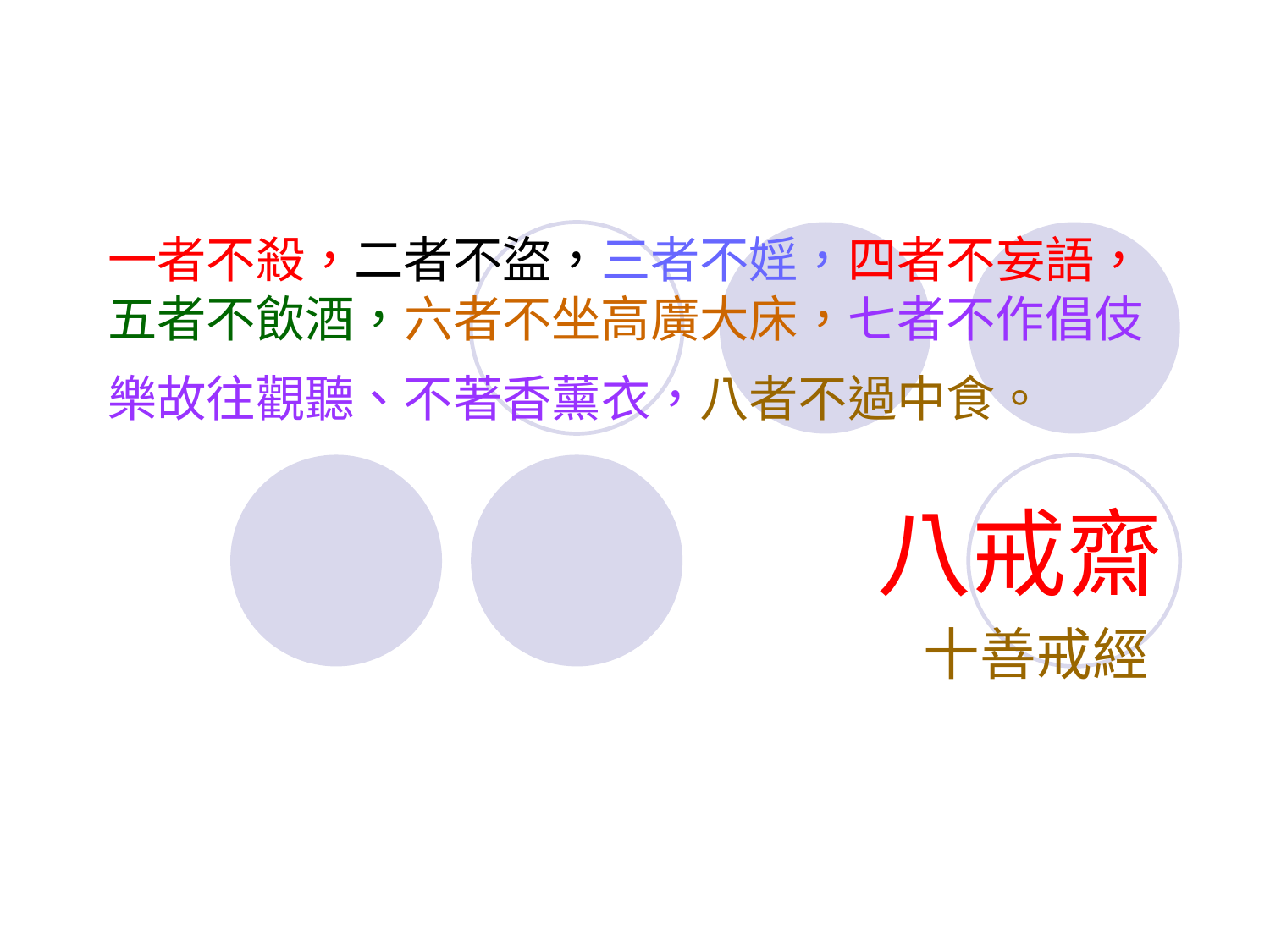

# 一者不殺，二者不盜，三者不婬，四者不妄語，五者不飲酒，六者不坐高廣大床，七者不作倡伎樂故往觀聽、不著香薰衣，八者不過中食。
八戒齋
十善戒經